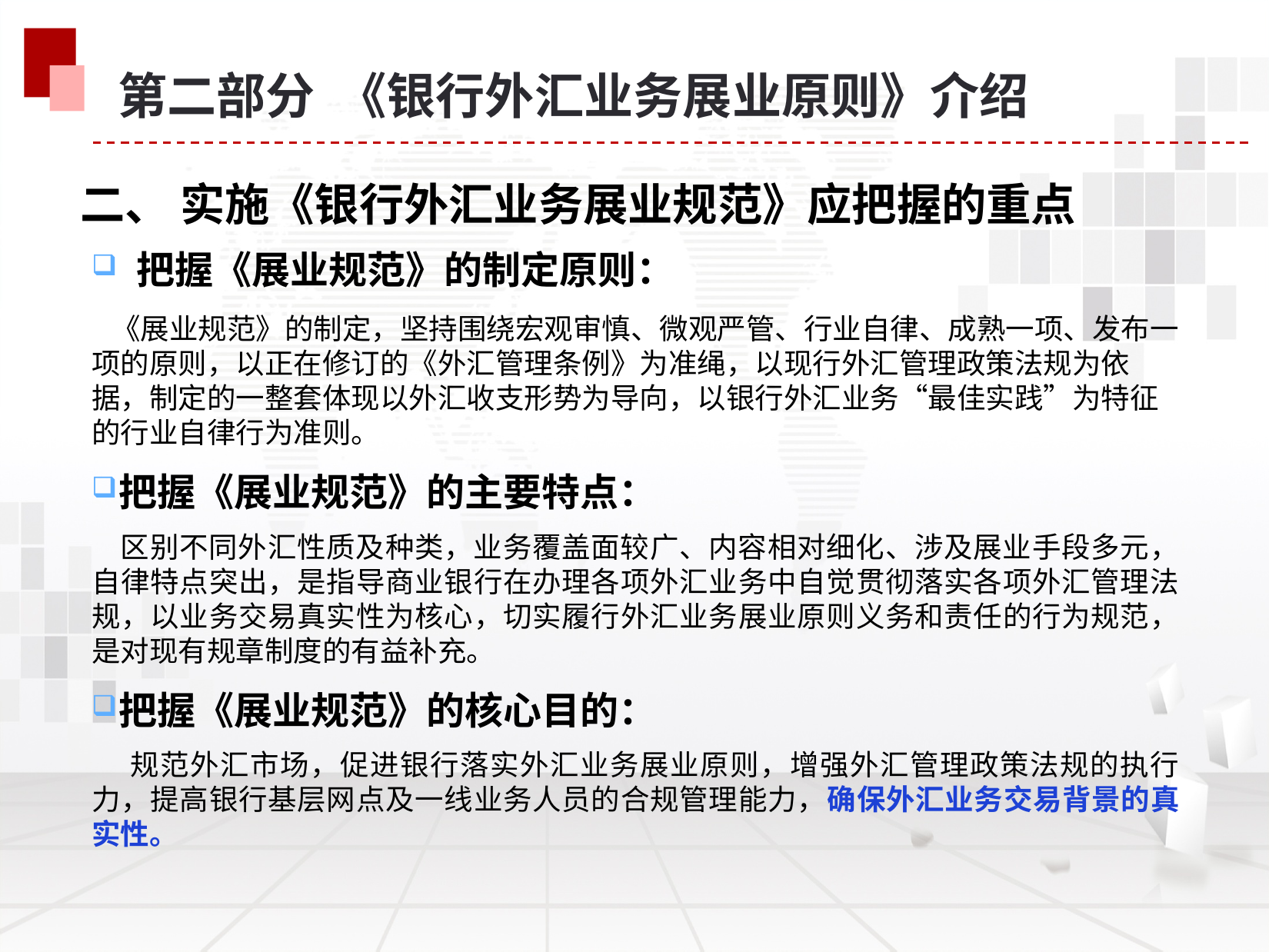

第二部分  《银行外汇业务展业原则》介绍
二、 实施《银行外汇业务展业规范》应把握的重点

 把握《展业规范》的制定原则：
  《展业规范》的制定，坚持围绕宏观审慎、微观严管、行业自律、成熟一项、发布一项的原则，以正在修订的《外汇管理条例》为准绳，以现行外汇管理政策法规为依据，制定的一整套体现以外汇收支形势为导向，以银行外汇业务“最佳实践”为特征的行业自律行为准则。
把握《展业规范》的主要特点：
   区别不同外汇性质及种类，业务覆盖面较广、内容相对细化、涉及展业手段多元，自律特点突出，是指导商业银行在办理各项外汇业务中自觉贯彻落实各项外汇管理法规，以业务交易真实性为核心，切实履行外汇业务展业原则义务和责任的行为规范，是对现有规章制度的有益补充。
把握《展业规范》的核心目的：
    规范外汇市场，促进银行落实外汇业务展业原则，增强外汇管理政策法规的执行力，提高银行基层网点及一线业务人员的合规管理能力，确保外汇业务交易背景的真实性。